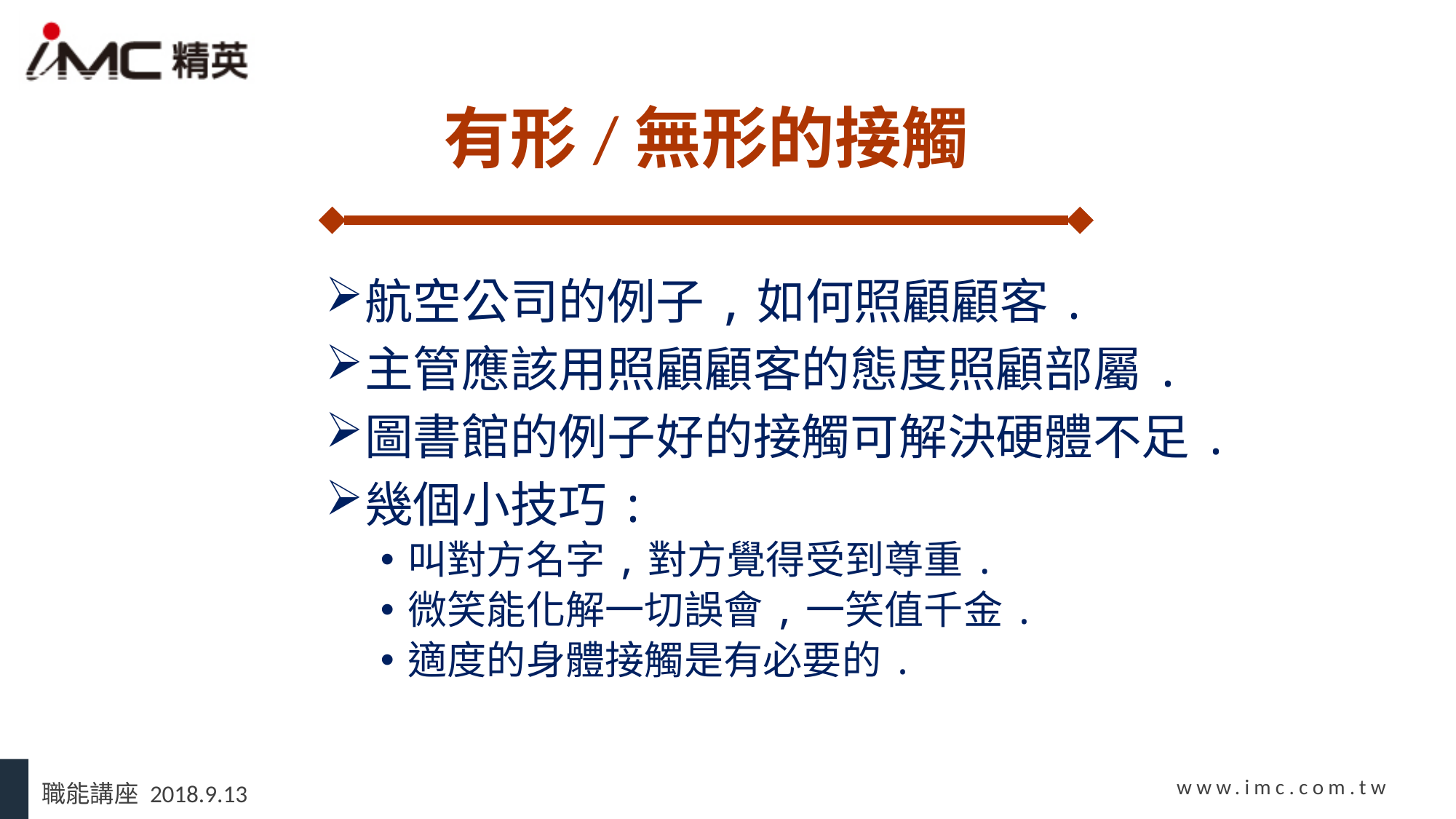

# 有形/無形的接觸
航空公司的例子,如何照顧顧客.
主管應該用照顧顧客的態度照顧部屬.
圖書館的例子好的接觸可解決硬體不足.
幾個小技巧:
叫對方名字,對方覺得受到尊重.
微笑能化解一切誤會,一笑值千金.
適度的身體接觸是有必要的.